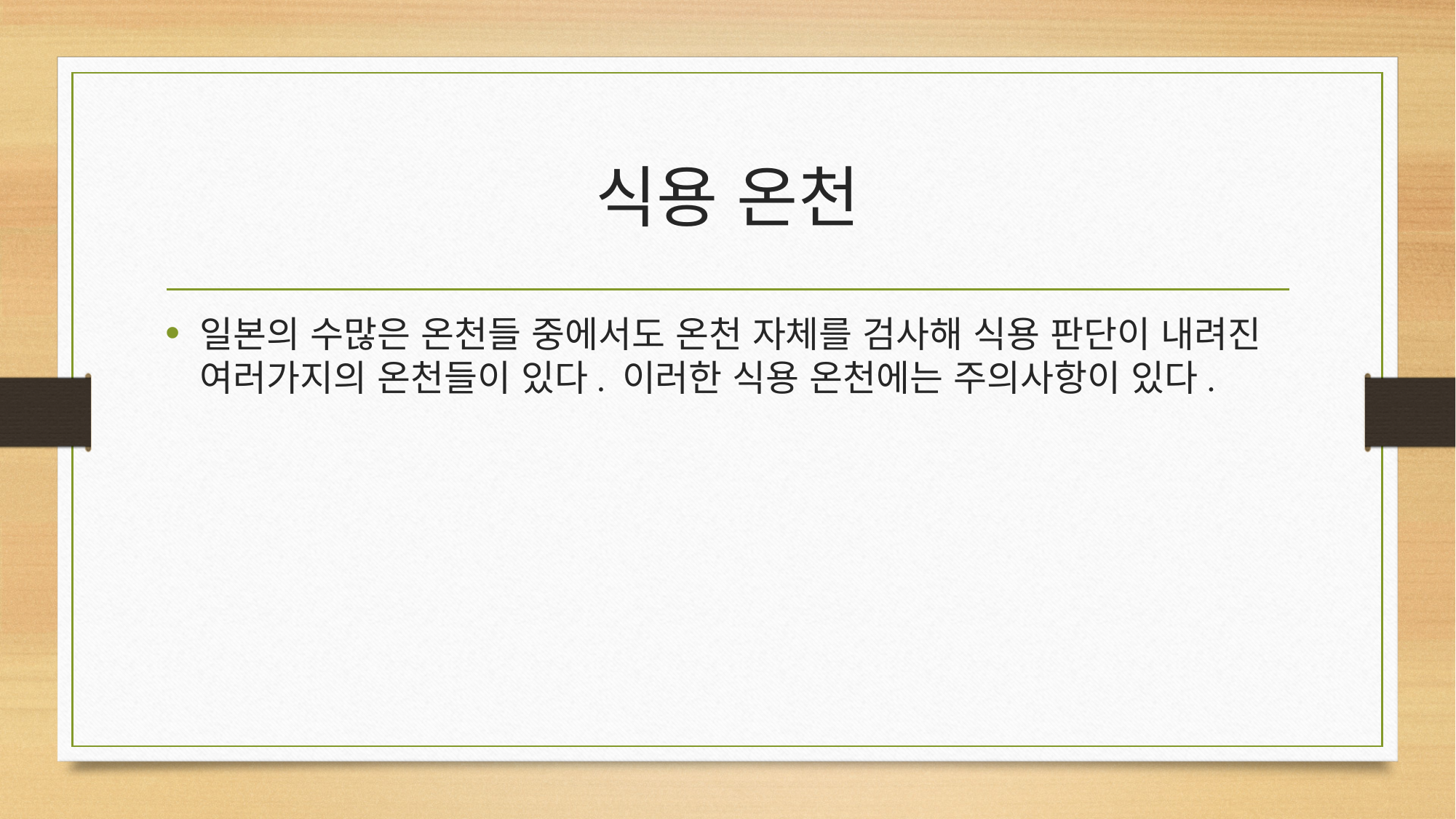

# 식용 온천
일본의 수많은 온천들 중에서도 온천 자체를 검사해 식용 판단이 내려진 여러가지의 온천들이 있다. 이러한 식용 온천에는 주의사항이 있다.